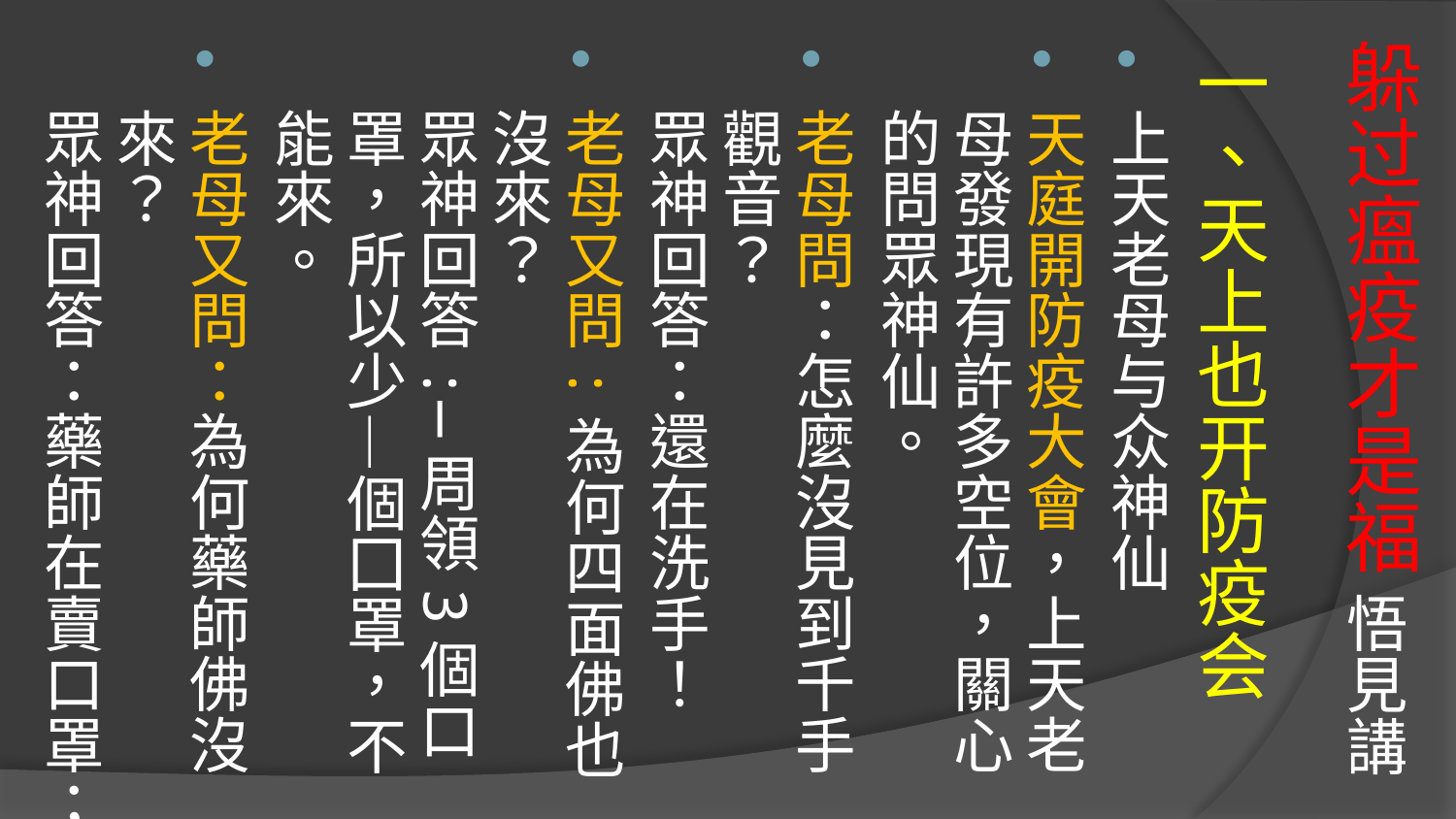

# 躲过瘟疫才是福 悟見講
一、天上也开防疫会
上天老母与众神仙
天庭開防疫大會，上天老母發現有許多空位，關心的問眾神仙。
老母問：怎麼沒見到千手觀音？
眾神回答：還在洗手！
老母又問:為何四面佛也沒來？
眾神回答:—周領3個口罩，所以少—個囗罩，不能來。
老母又問：為何藥師佛沒來？
眾神回答：藥師在賣口罩；